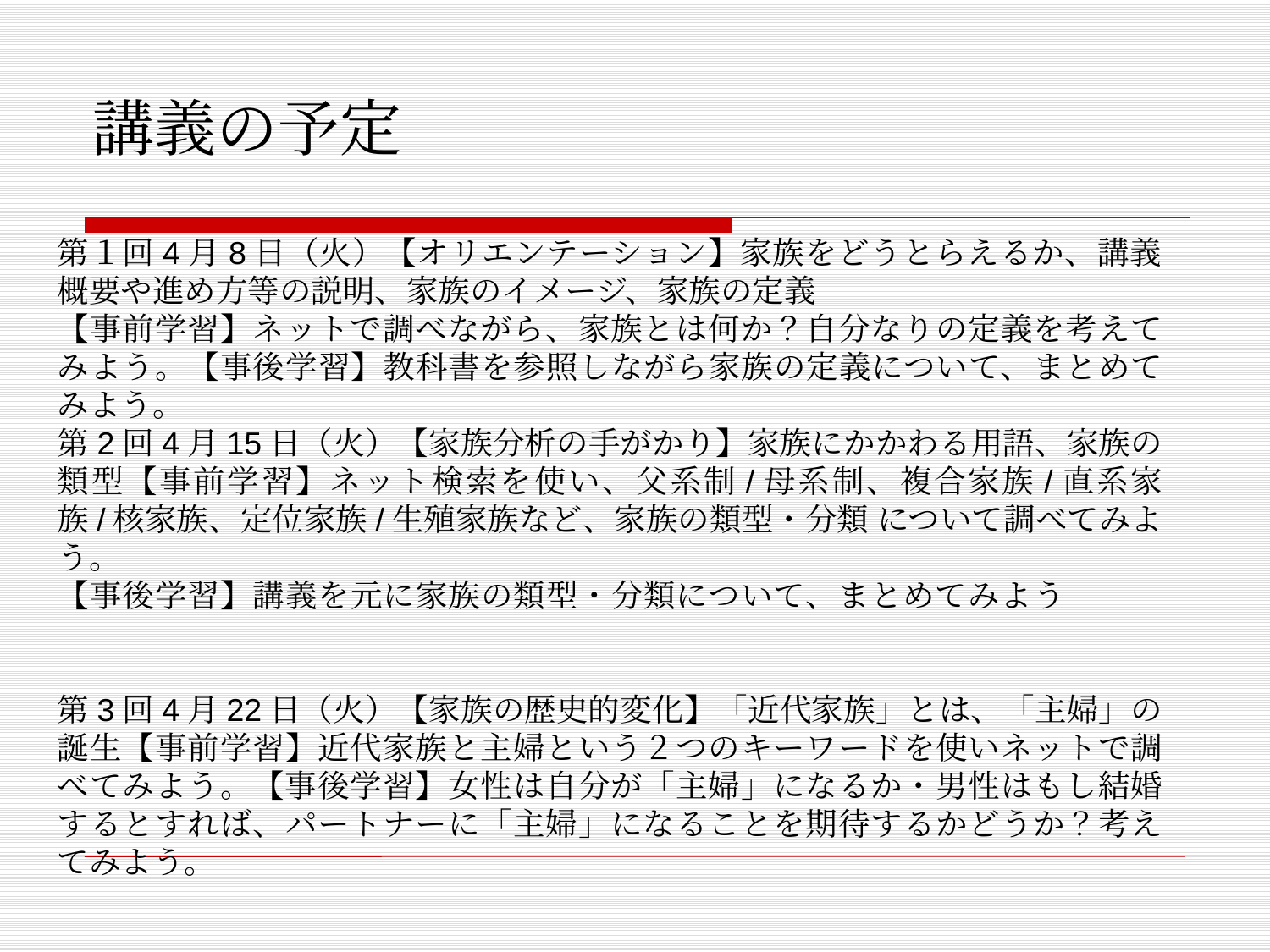

# 講義の予定
第１回4月8日（火）【オリエンテーション】家族をどうとらえるか、講義概要や進め方等の説明、家族のイメージ、家族の定義
【事前学習】ネットで調べながら、家族とは何か？自分なりの定義を考えてみよう。【事後学習】教科書を参照しながら家族の定義について、まとめてみよう。
第2回4月15日（火）【家族分析の手がかり】家族にかかわる用語、家族の類型【事前学習】ネット検索を使い、父系制/母系制、複合家族/直系家族/核家族、定位家族/生殖家族など、家族の類型・分類 について調べてみよう。
【事後学習】講義を元に家族の類型・分類について、まとめてみよう
第3回4月22日（火）【家族の歴史的変化】「近代家族」とは、「主婦」の誕生【事前学習】近代家族と主婦という２つのキーワードを使いネットで調べてみよう。【事後学習】女性は自分が「主婦」になるか・男性はもし結婚するとすれば、パートナーに「主婦」になることを期待するかどうか？考えてみよう。